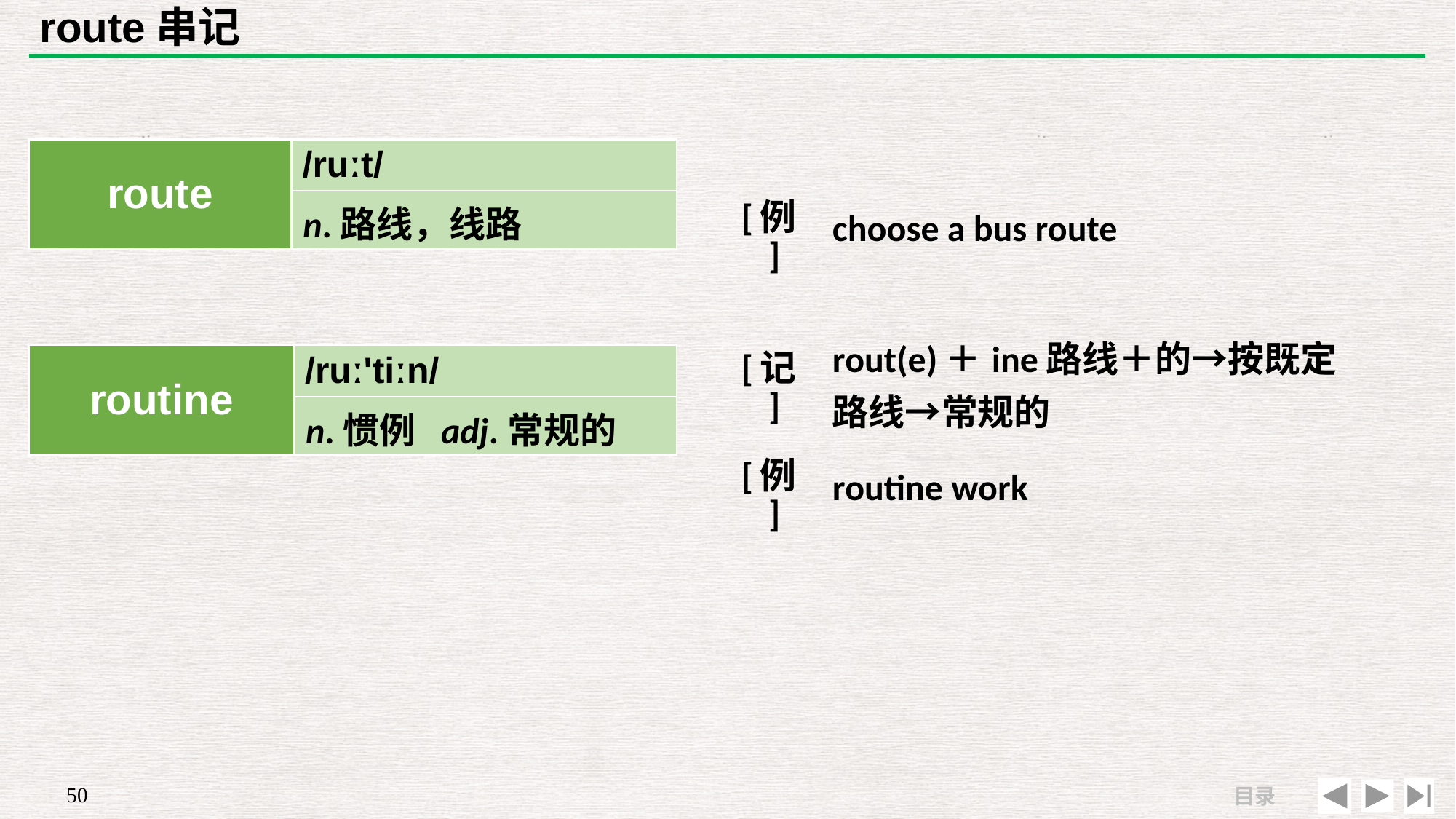

# route串记

|  |  |
| --- | --- |
| [例] | choose a bus route |
| route | /ruːt/ |
| --- | --- |
|  |  |
n.路线，线路
| [记] | rout(e)＋ine路线＋的→按既定 路线→常规的 |
| --- | --- |
| [例] | routine work |
| routine | /ruː'tiːn/ |
| --- | --- |
|  |  |
n.惯例  adj.常规的